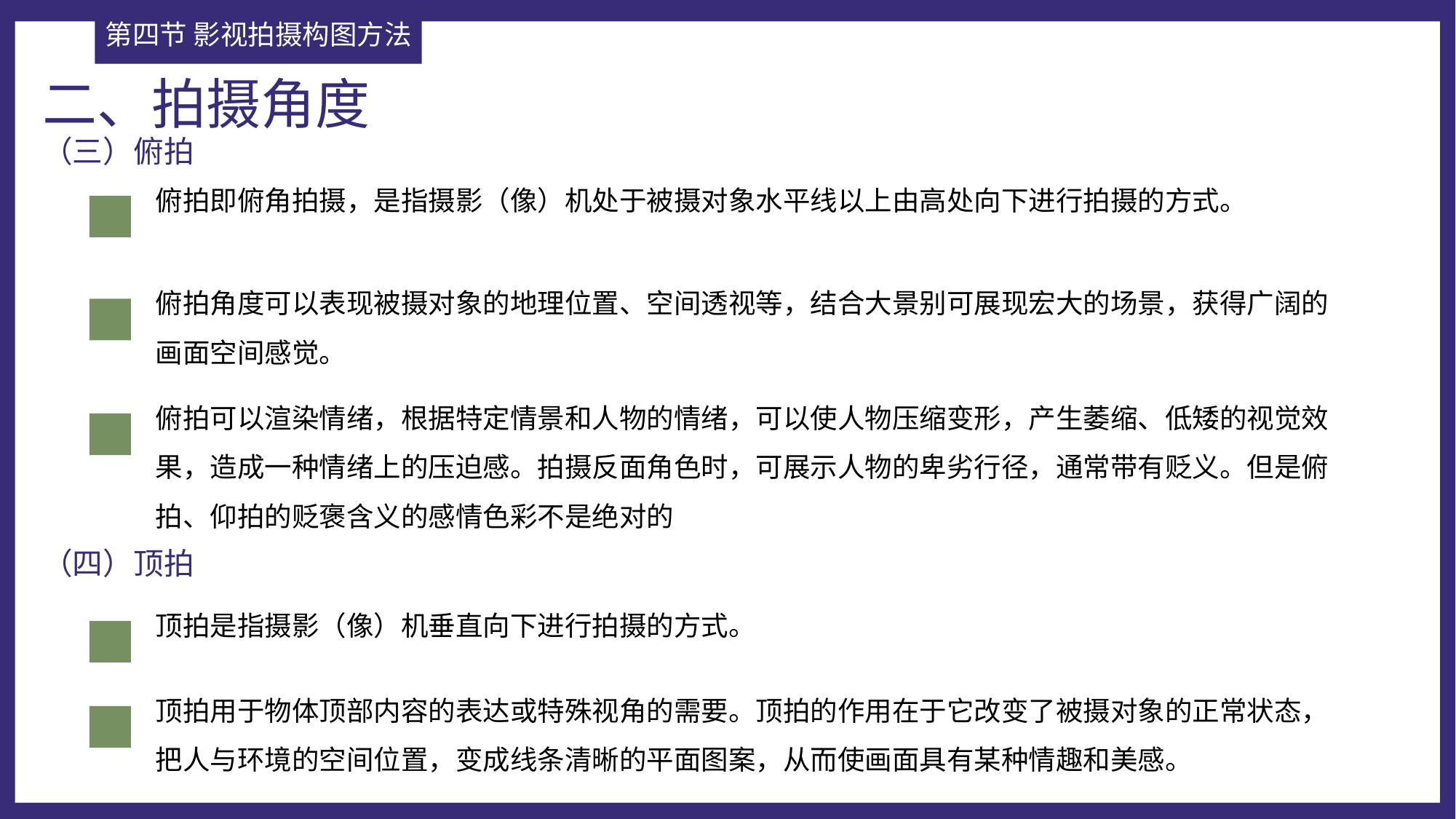

第四节 影视拍摄构图方法
二、拍摄角度
（三）俯拍
俯拍即俯角拍摄，是指摄影（像）机处于被摄对象水平线以上由高处向下进行拍摄的方式。

俯拍角度可以表现被摄对象的地理位置、空间透视等，结合大景别可展现宏大的场景，获得广阔的画面空间感觉。

俯拍可以渲染情绪，根据特定情景和人物的情绪，可以使人物压缩变形，产生萎缩、低矮的视觉效果，造成一种情绪上的压迫感。拍摄反面角色时，可展示人物的卑劣行径，通常带有贬义。但是俯拍、仰拍的贬褒含义的感情色彩不是绝对的

（四）顶拍
顶拍是指摄影（像）机垂直向下进行拍摄的方式。

顶拍用于物体顶部内容的表达或特殊视角的需要。顶拍的作用在于它改变了被摄对象的正常状态，把人与环境的空间位置，变成线条清晰的平面图案，从而使画面具有某种情趣和美感。